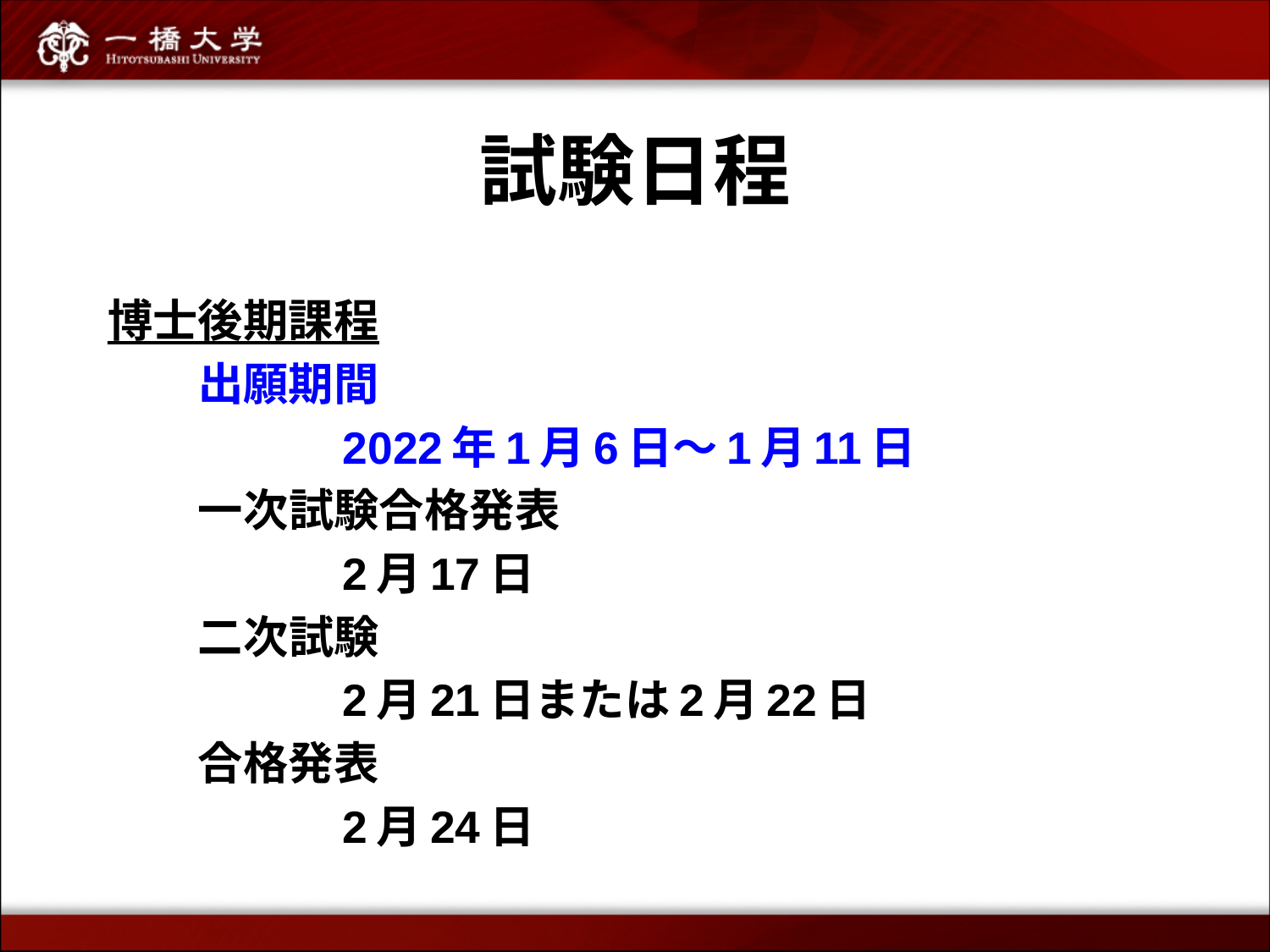

# 試験日程
博士後期課程
　　出願期間
　　　　　2022年1月6日～1月11日
　　一次試験合格発表
　　　　　2月17日
　　二次試験
　　　　　2月21日または2月22日
　　合格発表
　　　　　2月24日